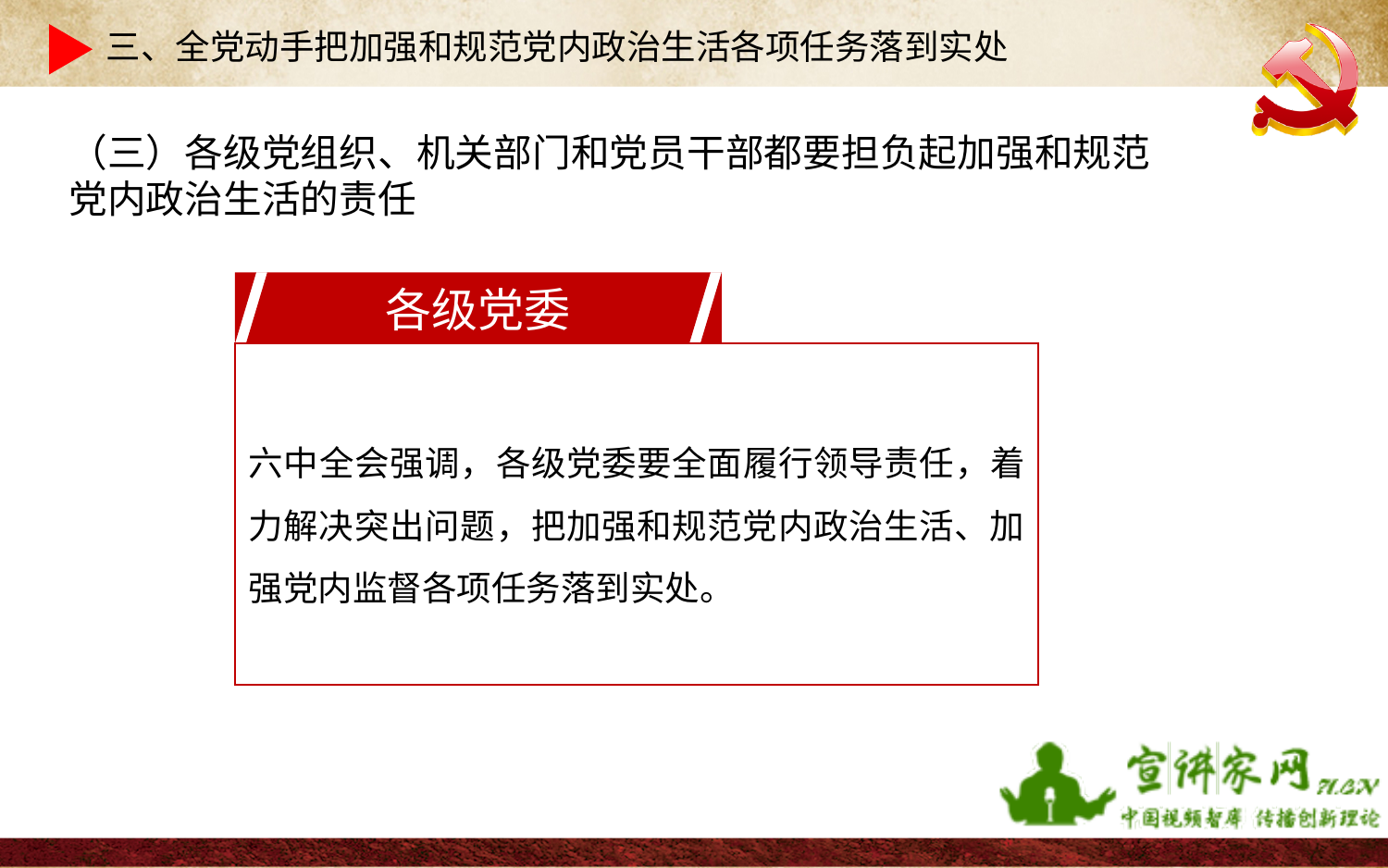

三、全党动手把加强和规范党内政治生活各项任务落到实处
（三）各级党组织、机关部门和党员干部都要担负起加强和规范
党内政治生活的责任
各级党委
六中全会强调，各级党委要全面履行领导责任，着力解决突出问题，把加强和规范党内政治生活、加强党内监督各项任务落到实处。